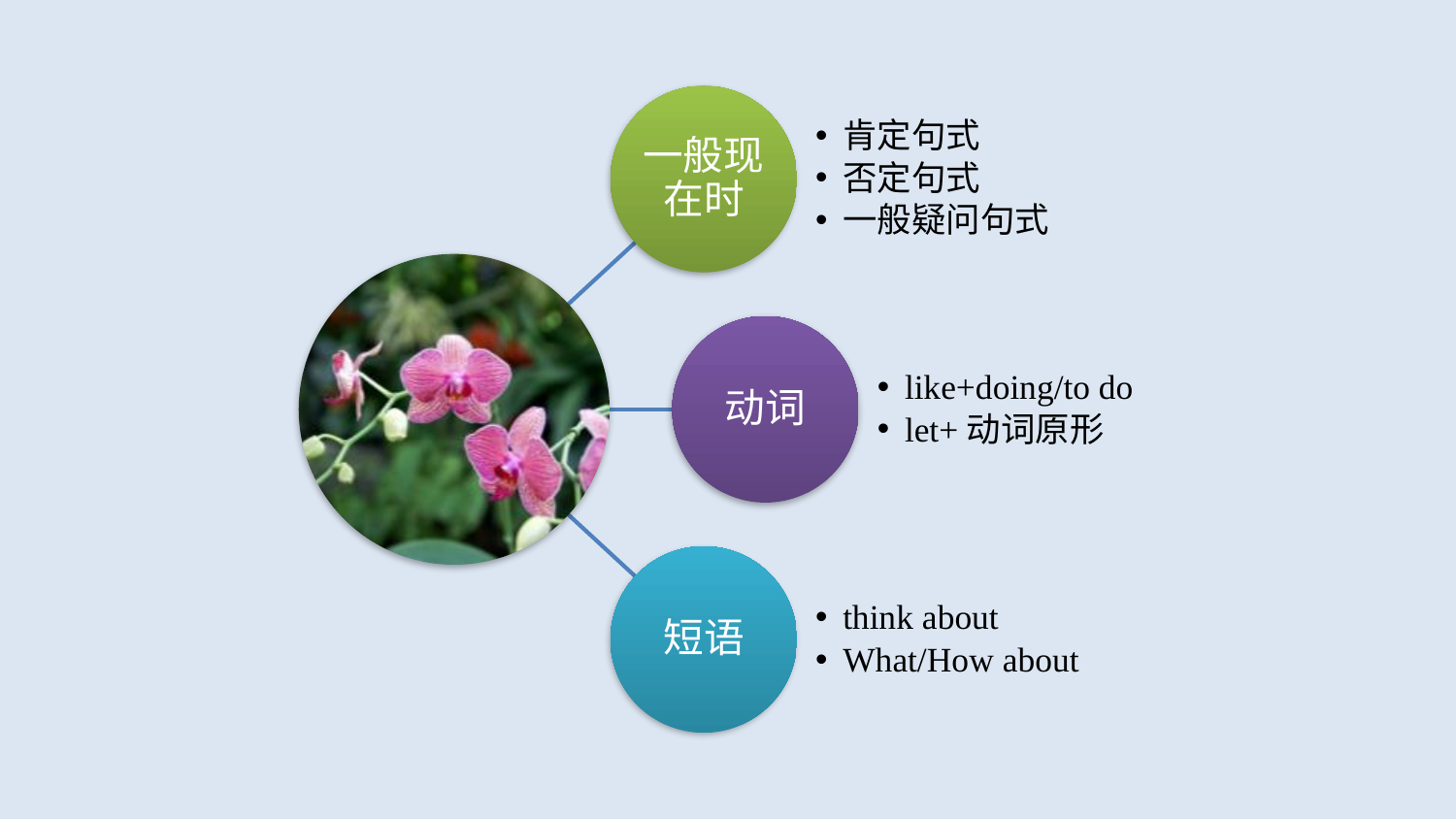

一般现在时
肯定句式
否定句式
一般疑问句式
动词
like+doing/to do
let+动词原形
短语
think about
What/How about